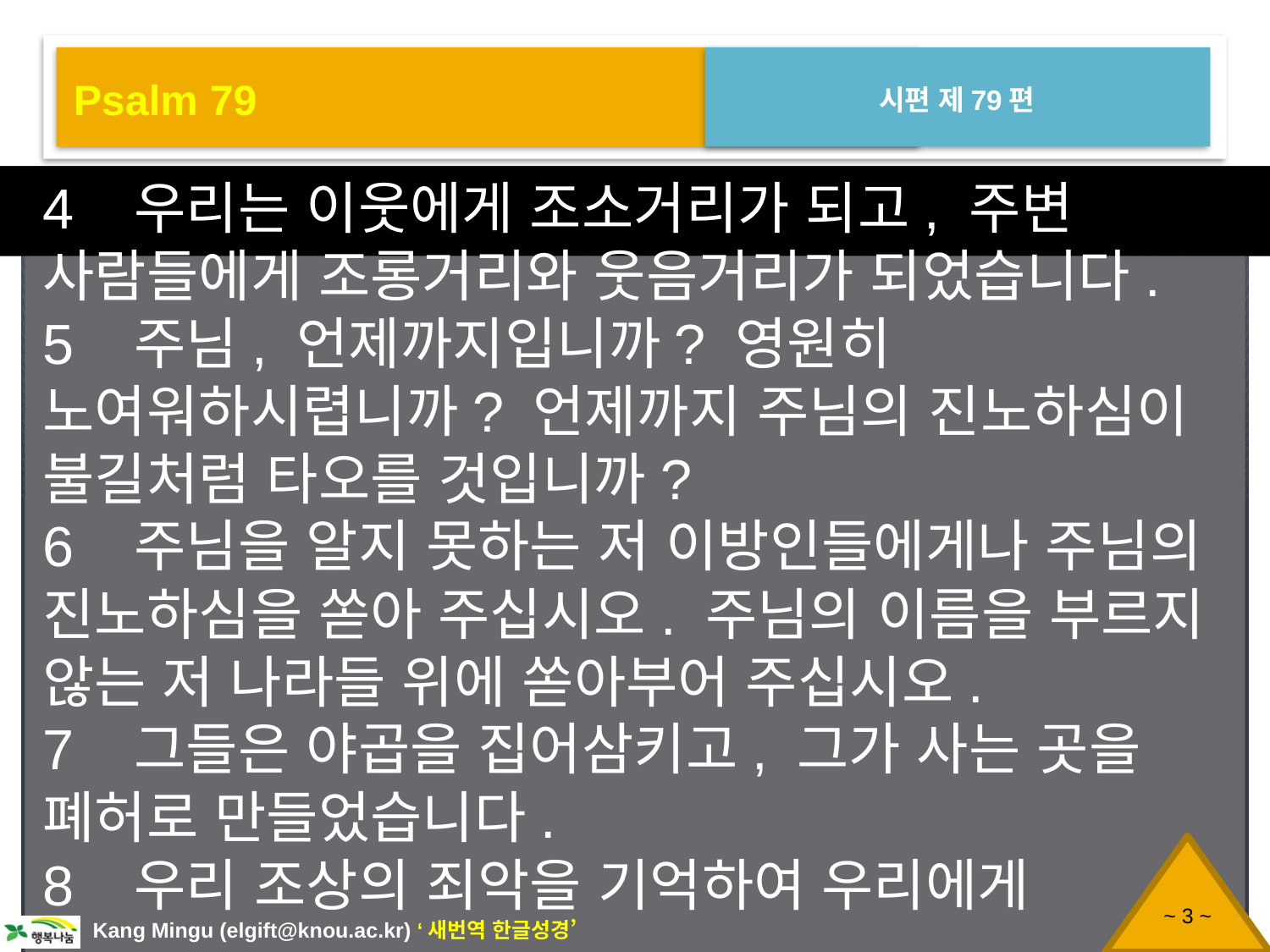

Psalm 79
시편 제79편
4   우리는 이웃에게 조소거리가 되고, 주변 사람들에게 조롱거리와 웃음거리가 되었습니다.
5   주님, 언제까지입니까? 영원히 노여워하시렵니까? 언제까지 주님의 진노하심이 불길처럼 타오를 것입니까?
6   주님을 알지 못하는 저 이방인들에게나 주님의 진노하심을 쏟아 주십시오. 주님의 이름을 부르지 않는 저 나라들 위에 쏟아부어 주십시오.
7   그들은 야곱을 집어삼키고, 그가 사는 곳을 폐허로 만들었습니다.
8   우리 조상의 죄악을 기억하여 우리에게